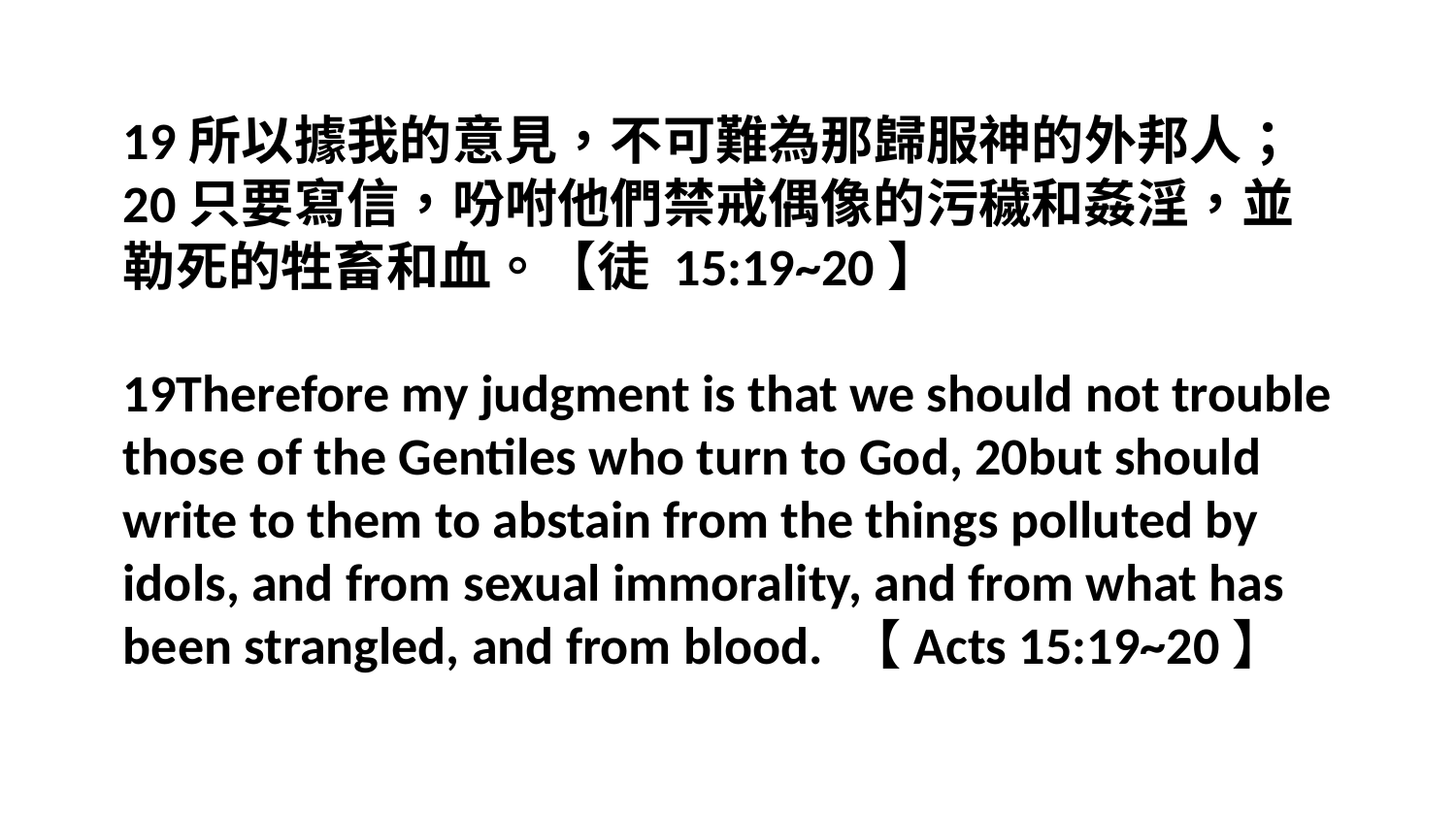

19所以據我的意見，不可難為那歸服神的外邦人；20只要寫信，吩咐他們禁戒偶像的污穢和姦淫，並勒死的牲畜和血。【徒 15:19~20】
19Therefore my judgment is that we should not trouble those of the Gentiles who turn to God, 20but should write to them to abstain from the things polluted by idols, and from sexual immorality, and from what has been strangled, and from blood. 【Acts 15:19~20】